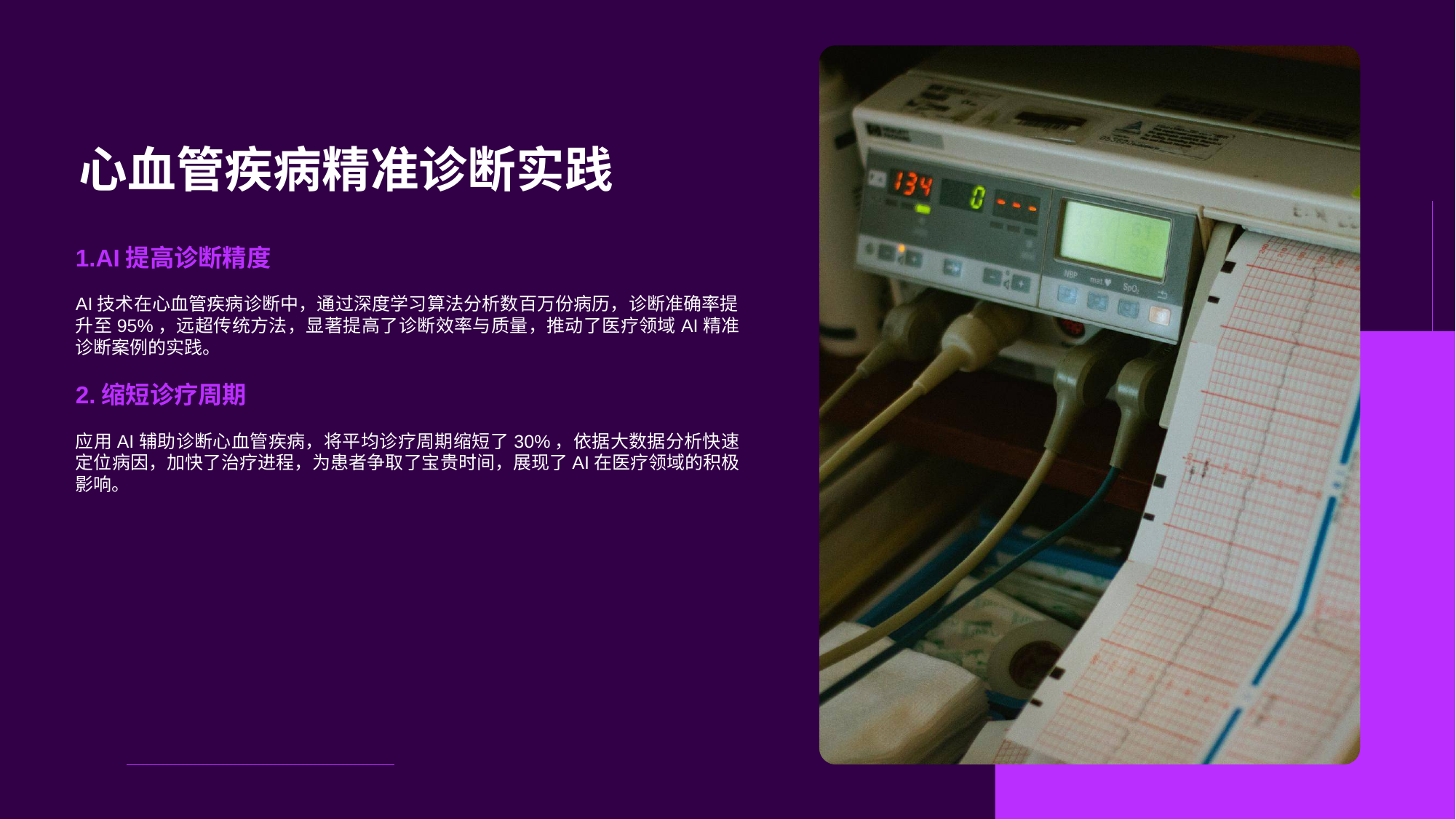

心血管疾病精准诊断实践

1.AI提高诊断精度
AI技术在心血管疾病诊断中，通过深度学习算法分析数百万份病历，诊断准确率提升至95%，远超传统方法，显著提高了诊断效率与质量，推动了医疗领域AI精准诊断案例的实践。
2.缩短诊疗周期
应用AI辅助诊断心血管疾病，将平均诊疗周期缩短了30%，依据大数据分析快速定位病因，加快了治疗进程，为患者争取了宝贵时间，展现了AI在医疗领域的积极影响。